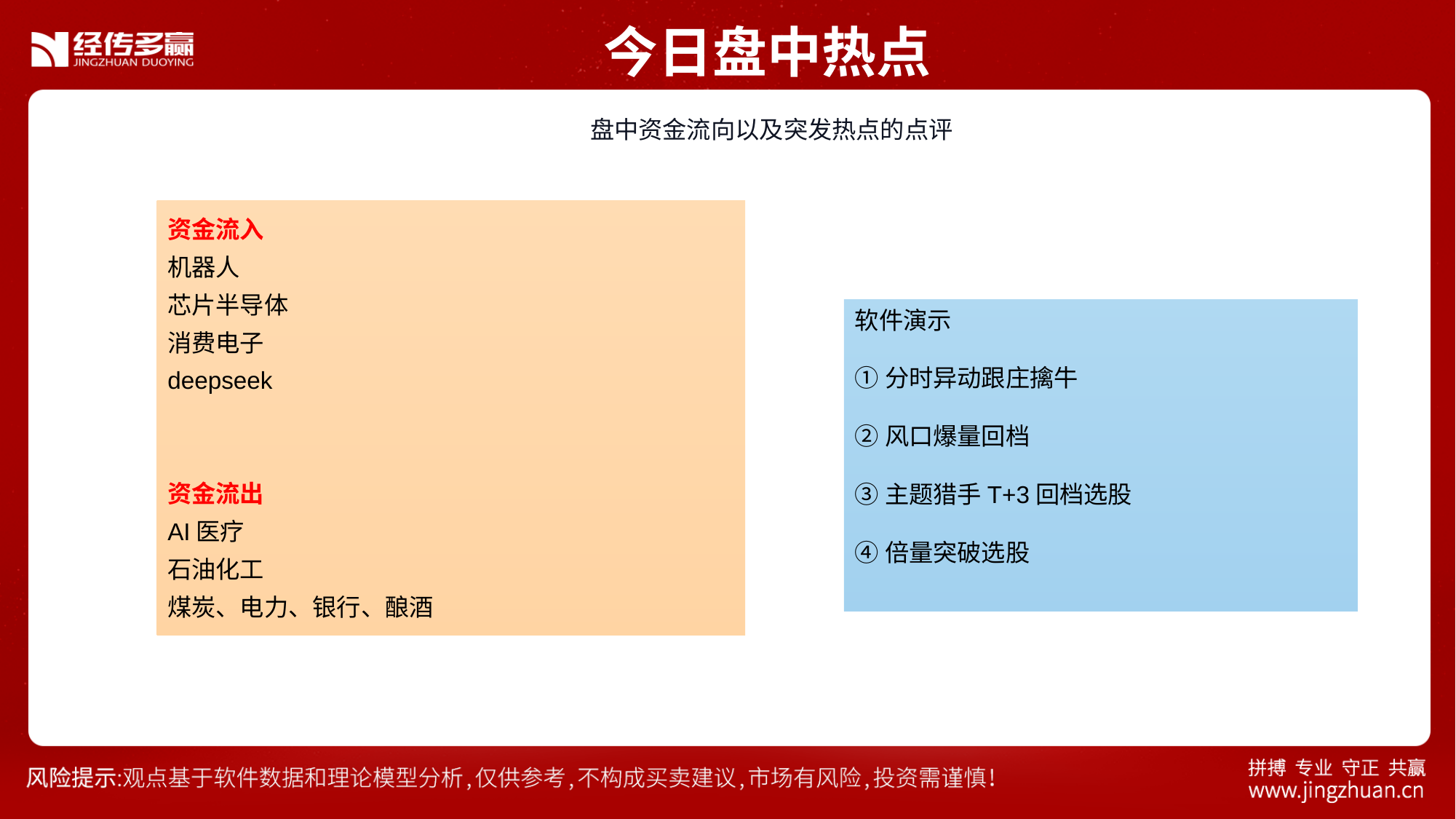

今日盘中热点
          盘中资金流向以及突发热点的点评
资金流入
机器人
芯片半导体
消费电子
deepseek

资金流出
AI医疗
石油化工
煤炭、电力、银行、酿酒
软件演示

①分时异动跟庄擒牛

②风口爆量回档

③主题猎手T+3回档选股

④倍量突破选股